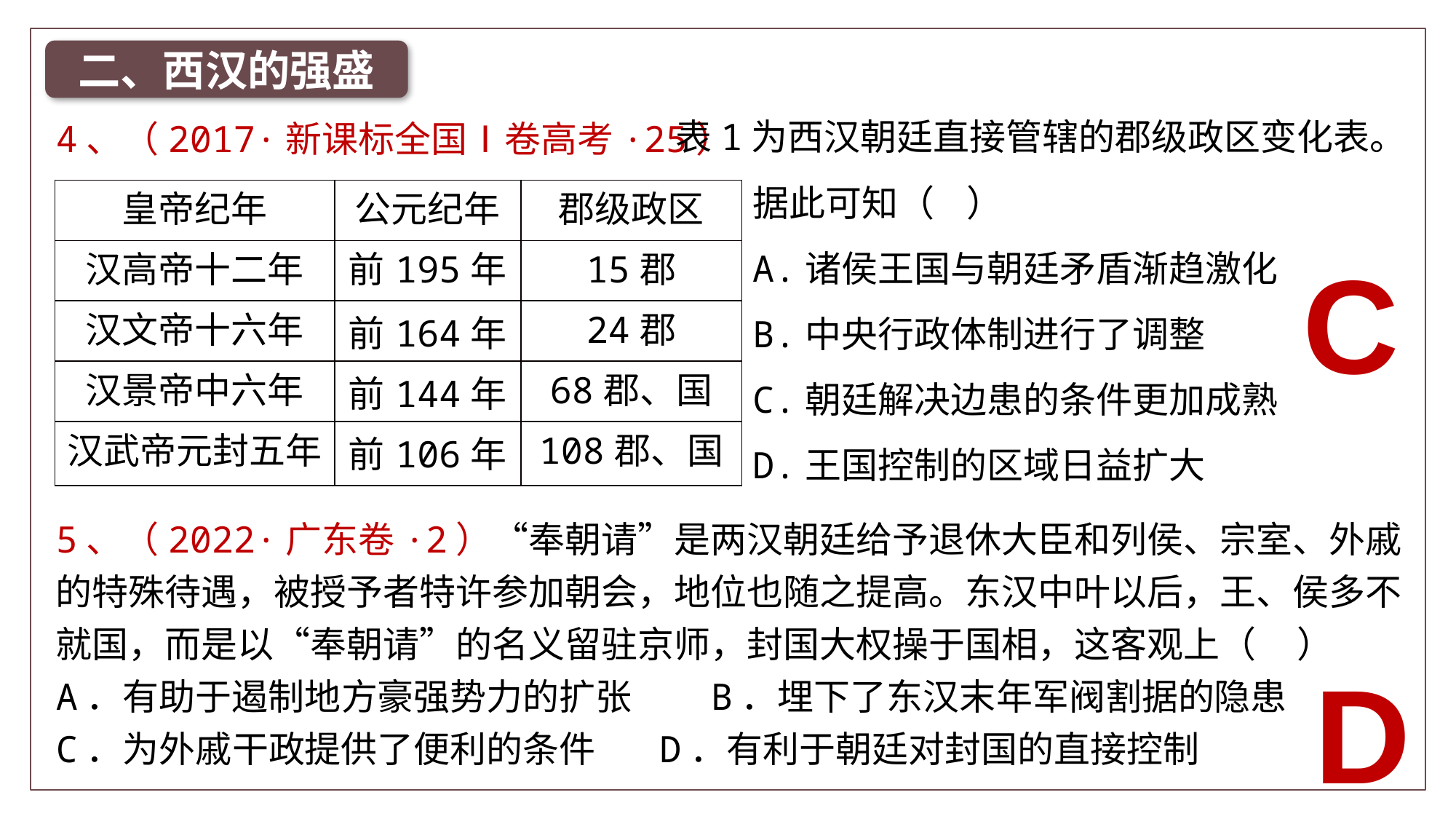

二、西汉的强盛
4、（2017·新课标全国Ⅰ卷高考·25）

表1为西汉朝廷直接管辖的郡级政区变化表。
据此可知（    ）
A.诸侯王国与朝廷矛盾渐趋激化                B.中央行政体制进行了调整
C.朝廷解决边患的条件更加成熟                D.王国控制的区域日益扩大
| 皇帝纪年 | 公元纪年 | 郡级政区 |
| --- | --- | --- |
| 汉高帝十二年 | 前195年 | 15郡 |
| 汉文帝十六年 | 前164年 | 24郡 |
| 汉景帝中六年 | 前144年 | 68郡、国 |
| 汉武帝元封五年 | 前106年 | 108郡、国 |
C
5、（2022·广东卷·2）“奉朝请”是两汉朝廷给予退休大臣和列侯、宗室、外戚的特殊待遇，被授予者特许参加朝会，地位也随之提高。东汉中叶以后，王、侯多不就国，而是以“奉朝请”的名义留驻京师，封国大权操于国相，这客观上（     ）
A．有助于遏制地方豪强势力的扩张	B．埋下了东汉末年军阀割据的隐患
C．为外戚干政提供了便利的条件	      D．有利于朝廷对封国的直接控制
D